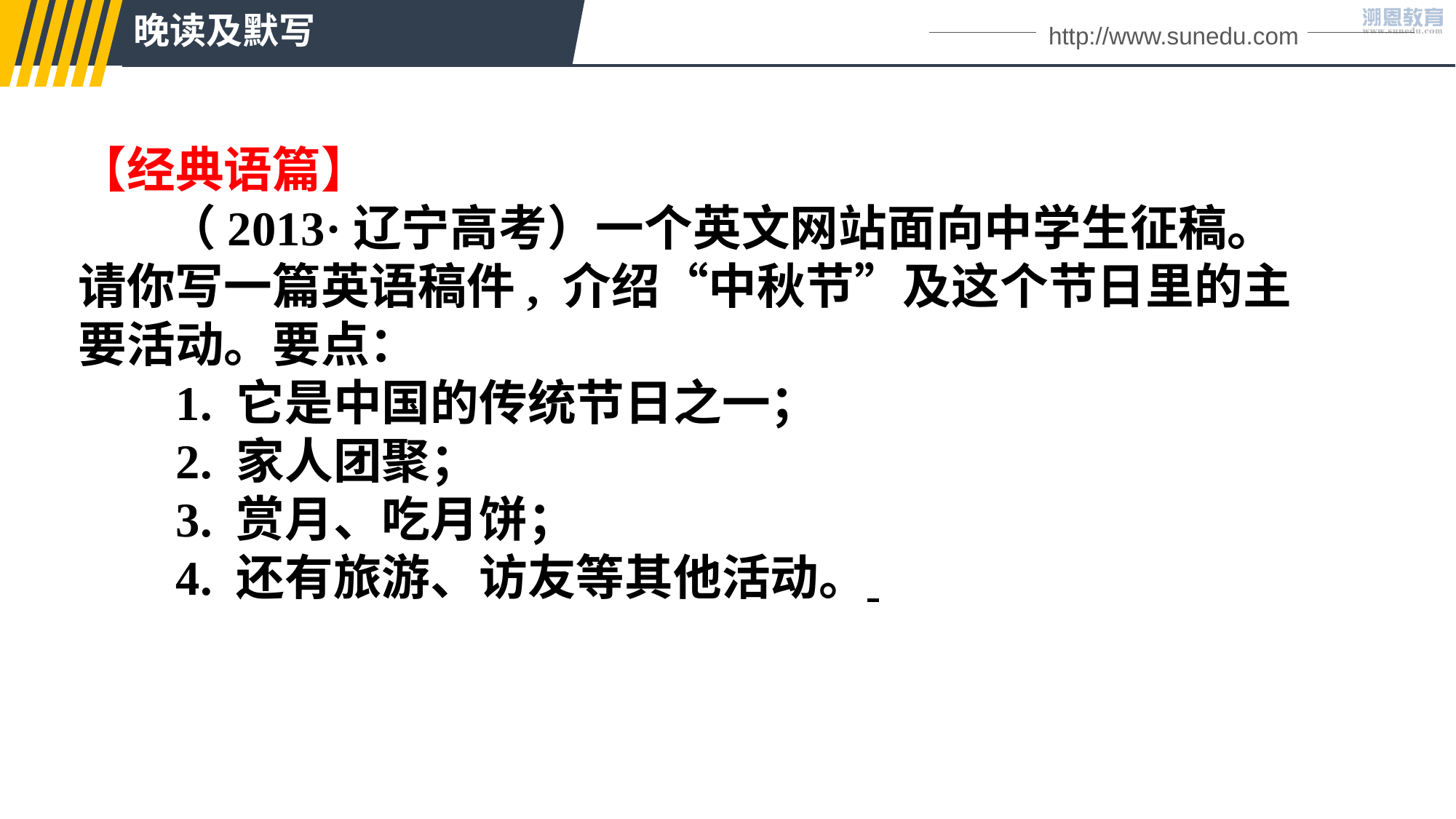

晚读及默写
http://www.sunedu.com
【经典语篇】
       （2013·辽宁高考）一个英文网站面向中学生征稿。请你写一篇英语稿件, 介绍“中秋节”及这个节日里的主要活动。要点：
        1. 它是中国的传统节日之一；
        2. 家人团聚；
        3. 赏月、吃月饼；
        4. 还有旅游、访友等其他活动。